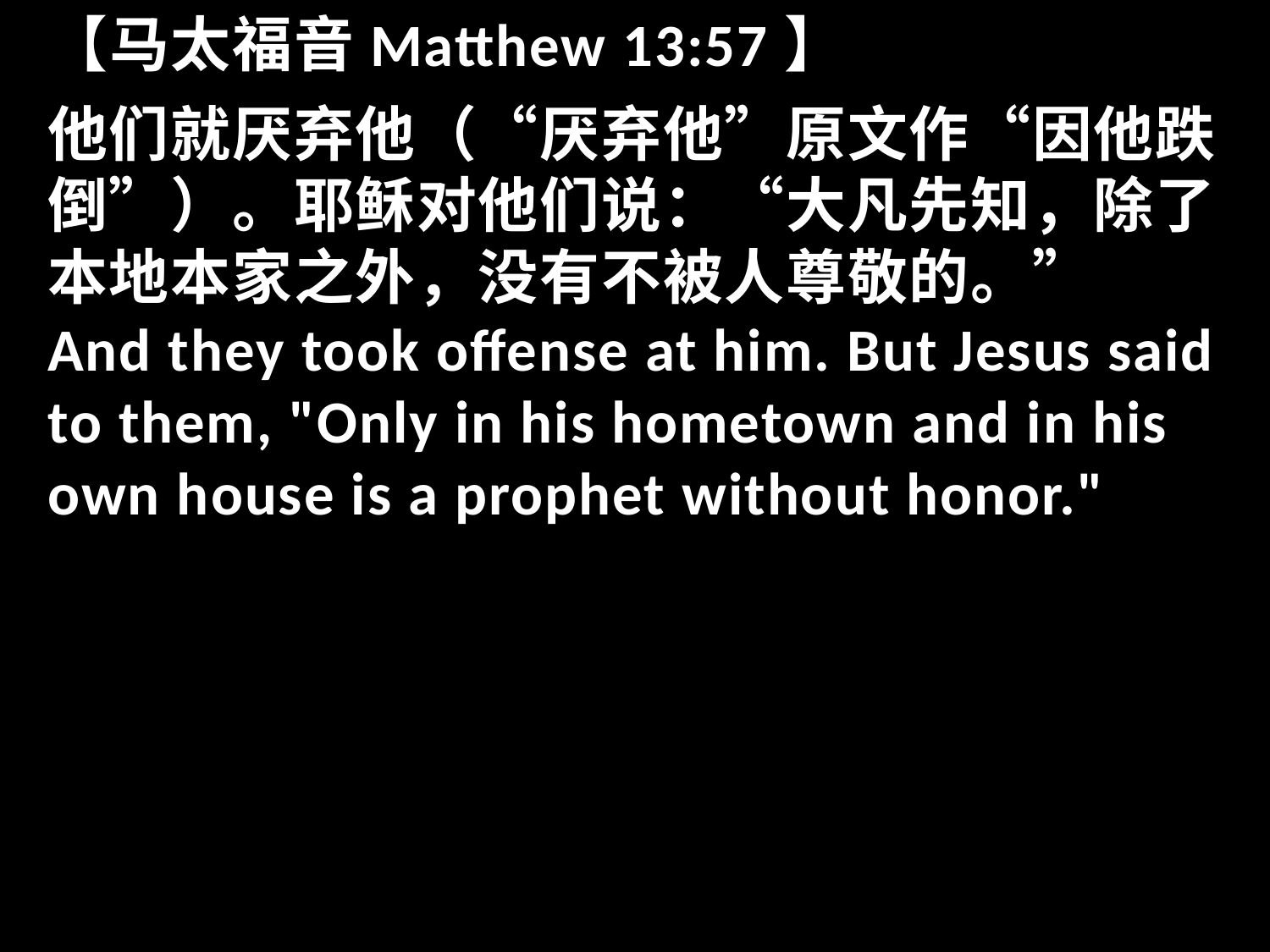

【马太福音Matthew 13:57】
他们就厌弃他（“厌弃他”原文作“因他跌倒”）。耶稣对他们说：“大凡先知，除了本地本家之外，没有不被人尊敬的。” And they took offense at him. But Jesus said to them, "Only in his hometown and in his own house is a prophet without honor."